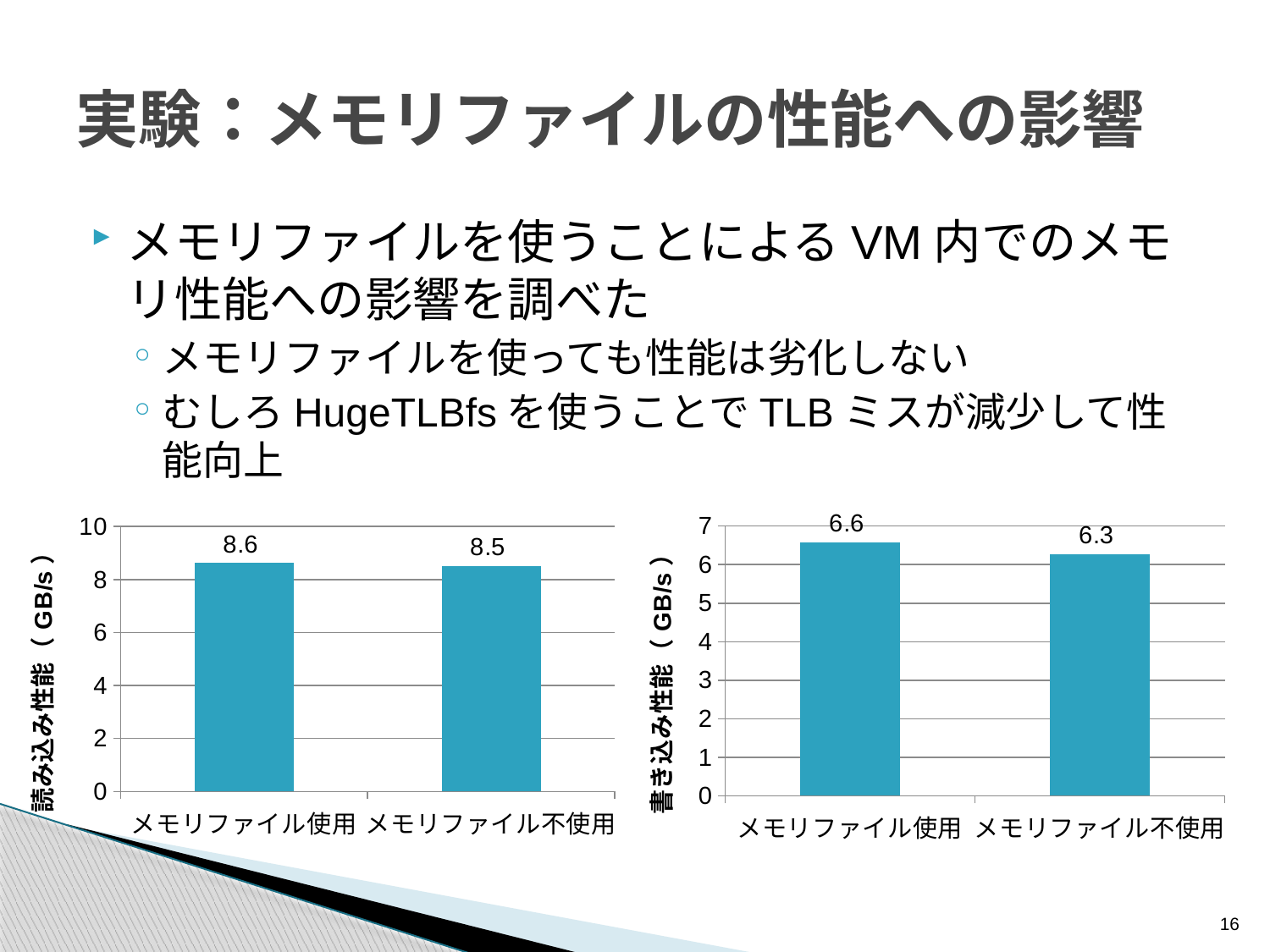

# 実験：メモリファイルの性能への影響
メモリファイルを使うことによるVM内でのメモリ性能への影響を調べた
メモリファイルを使っても性能は劣化しない
むしろHugeTLBfsを使うことでTLBミスが減少して性能向上

### Chart

| Category |  |
|---|---|
| メモリファイル使用 | 6.579800000000001 |
| メモリファイル不使用 | 6.273000000000002 |

### Chart

| Category |  |
|---|---|
| メモリファイル使用 | 8.6231 |
| メモリファイル不使用 | 8.515 |
16